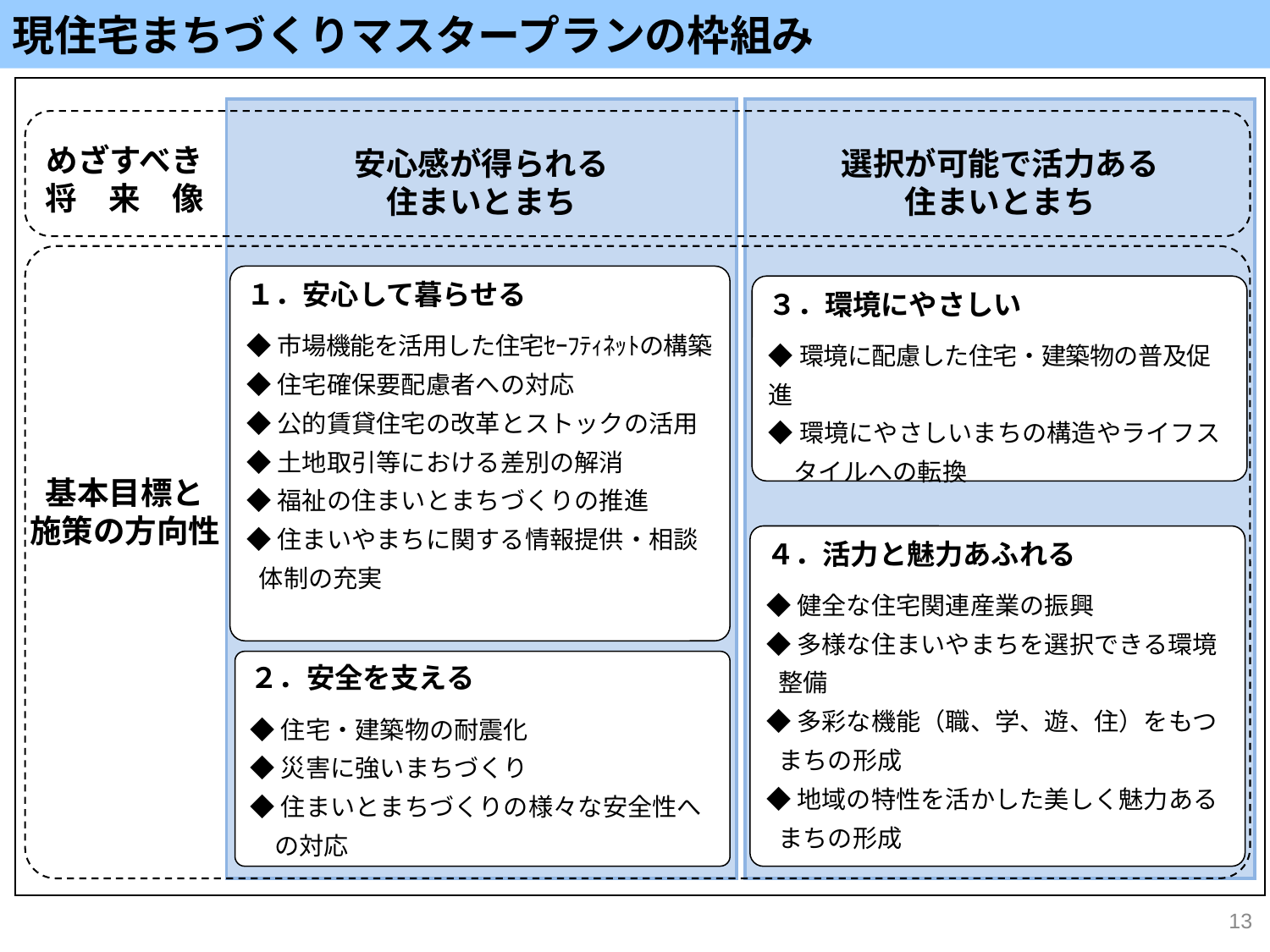

現住宅まちづくりマスタープランの枠組み

安心感が得られる
住まいとまち

選択が可能で活力ある
住まいとまち

めざすべき
将　来　像

１．安心して暮らせる
◆市場機能を活用した住宅ｾｰﾌﾃｨﾈｯﾄの構築
◆住宅確保要配慮者への対応
◆公的賃貸住宅の改革とストックの活用
◆土地取引等における差別の解消
◆福祉の住まいとまちづくりの推進
◆住まいやまちに関する情報提供・相談体制の充実
３．環境にやさしい
◆環境に配慮した住宅・建築物の普及促進
◆環境にやさしいまちの構造やライフスタイルへの転換
基本目標と
施策の方向性
４．活力と魅力あふれる
◆健全な住宅関連産業の振興
◆多様な住まいやまちを選択できる環境整備
◆多彩な機能（職、学、遊、住）をもつまちの形成
◆地域の特性を活かした美しく魅力あるまちの形成
２．安全を支える
◆住宅・建築物の耐震化
◆災害に強いまちづくり
◆住まいとまちづくりの様々な安全性への対応
13